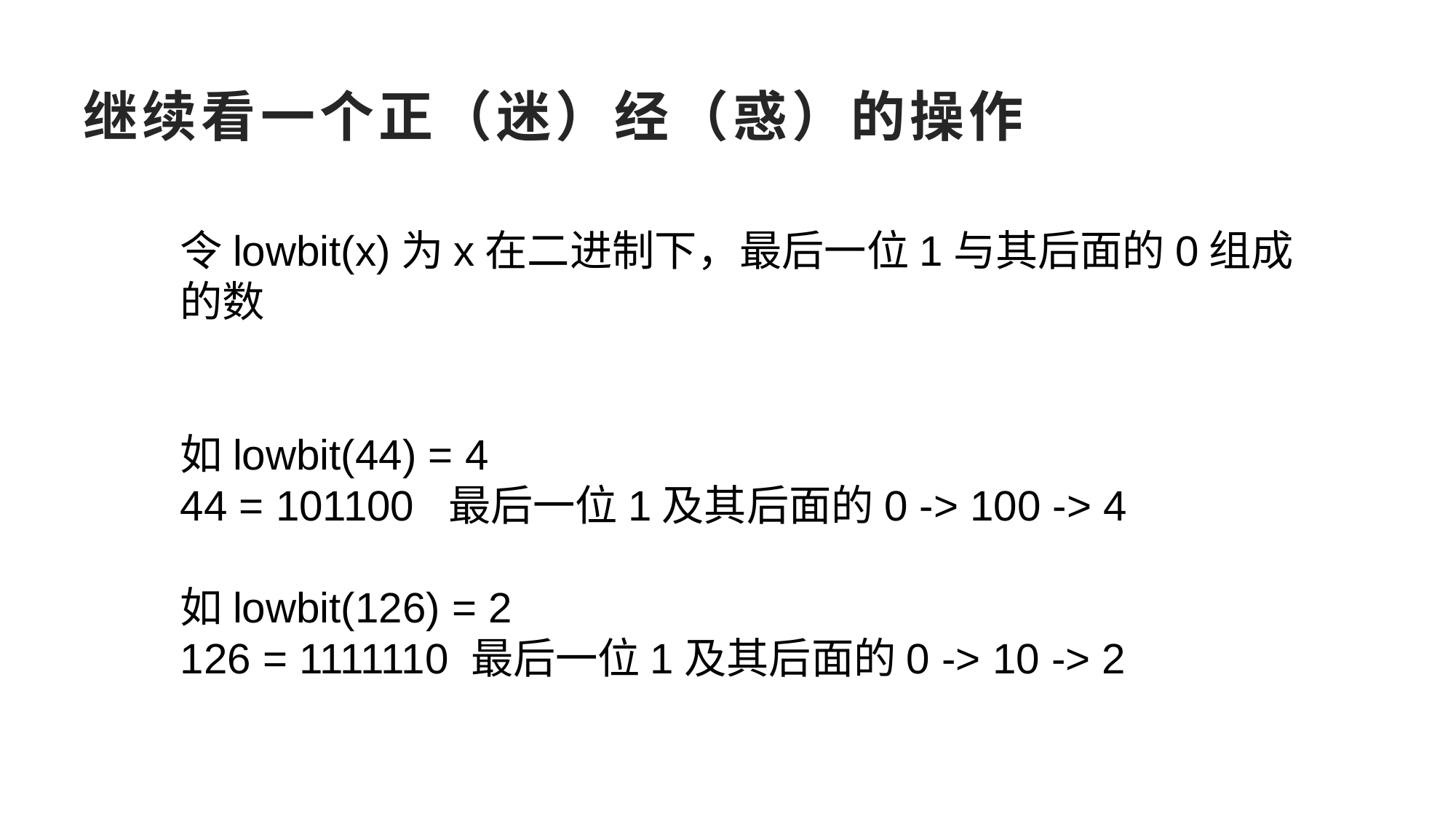

# 继续看一个正（迷）经（惑）的操作
令lowbit(x)为x在二进制下，最后一位1与其后面的0组成的数

如lowbit(44) = 4
44 = 101100  最后一位1及其后面的0 -> 100 -> 4

如lowbit(126) = 2
126 = 1111110 最后一位1及其后面的0 -> 10 -> 2